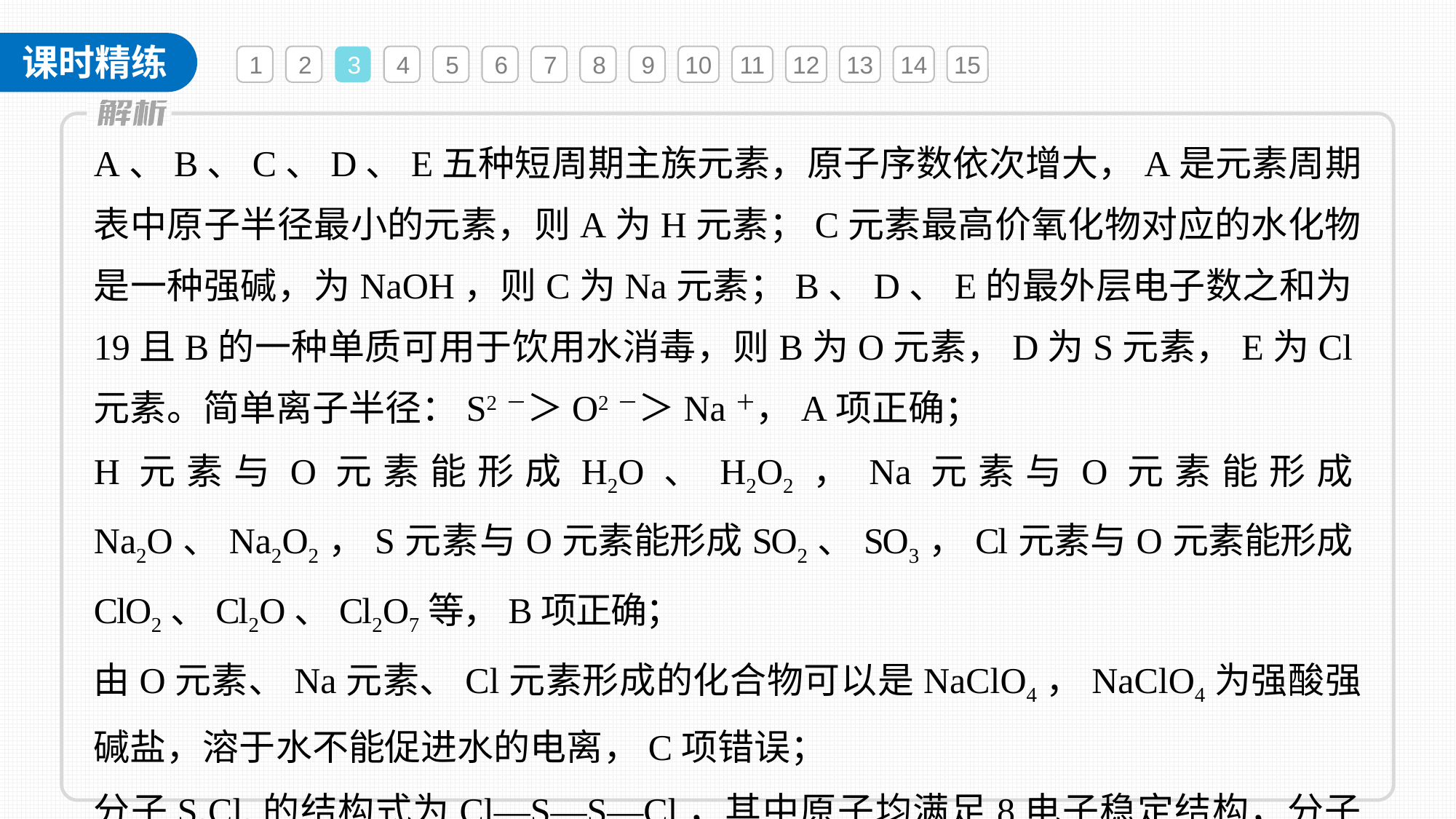

1
2
3
4
5
6
7
8
9
10
11
12
13
14
15

A、B、C、D、E五种短周期主族元素，原子序数依次增大，A是元素周期表中原子半径最小的元素，则A为H元素；C元素最高价氧化物对应的水化物是一种强碱，为NaOH，则C为Na元素；B、D、E的最外层电子数之和为19且B的一种单质可用于饮用水消毒，则B为O元素，D为S元素，E为Cl元素。简单离子半径：S2－＞O2－＞Na＋，A项正确；
H元素与O元素能形成H2O、H2O2，Na元素与O元素能形成Na2O、Na2O2，S元素与O元素能形成SO2、SO3，Cl元素与O元素能形成ClO2、Cl2O、Cl2O7等，B项正确；
由O元素、Na元素、Cl元素形成的化合物可以是NaClO4，NaClO4为强酸强碱盐，溶于水不能促进水的电离，C项错误；
分子S2Cl2的结构式为Cl—S—S—Cl，其中原子均满足8电子稳定结构，分子中存在极性共价键和非极性键，D项正确。